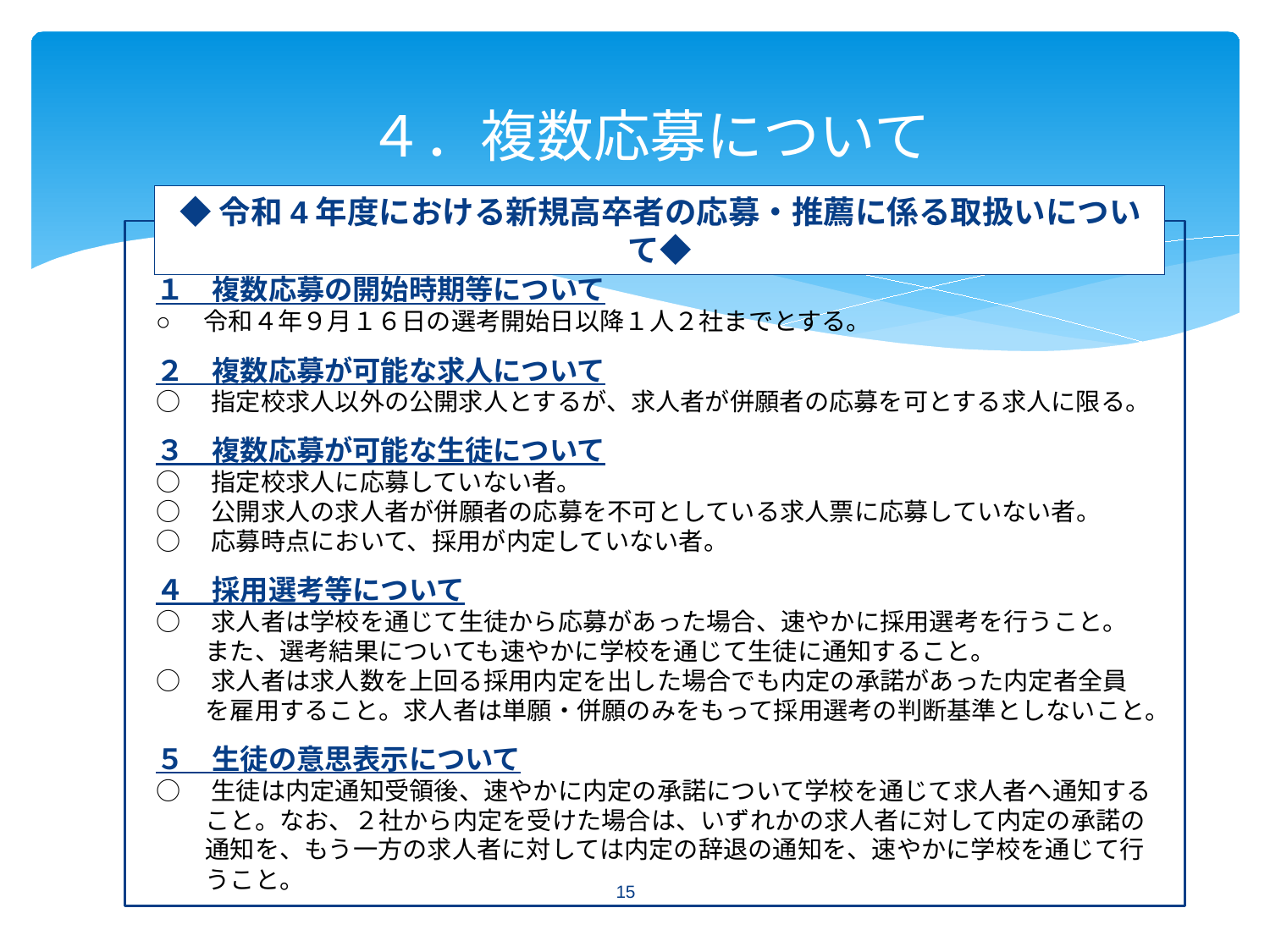

◆令和４年度における新規高卒者の応募・推薦に係る取扱いについて◆
１　複数応募の開始時期等について
令和４年９月１６日の選考開始日以降１人２社までとする。
２　複数応募が可能な求人について
指定校求人以外
# ４．複数応募について
◆令和4年度における新規高卒者の応募・推薦に係る取扱いについて◆

１　複数応募の開始時期等について
令和４年９月１６日の選考開始日以降１人２社までとする。

２　複数応募が可能な求人について
○　指定校求人以外の公開求人とするが、求人者が併願者の応募を可とする求人に限る。

３　複数応募が可能な生徒について
○　指定校求人に応募していない者。
○　公開求人の求人者が併願者の応募を不可としている求人票に応募していない者。
○　応募時点において、採用が内定していない者。

４　採用選考等について
○　求人者は学校を通じて生徒から応募があった場合、速やかに採用選考を行うこと。
　　また、選考結果についても速やかに学校を通じて生徒に通知すること。
○　求人者は求人数を上回る採用内定を出した場合でも内定の承諾があった内定者全員
　　を雇用すること。求人者は単願・併願のみをもって採用選考の判断基準としないこと。

５　生徒の意思表示について
○　生徒は内定通知受領後、速やかに内定の承諾について学校を通じて求人者へ通知する
　　こと。なお、２社から内定を受けた場合は、いずれかの求人者に対して内定の承諾の
　　通知を、もう一方の求人者に対しては内定の辞退の通知を、速やかに学校を通じて行
　　うこと。

15